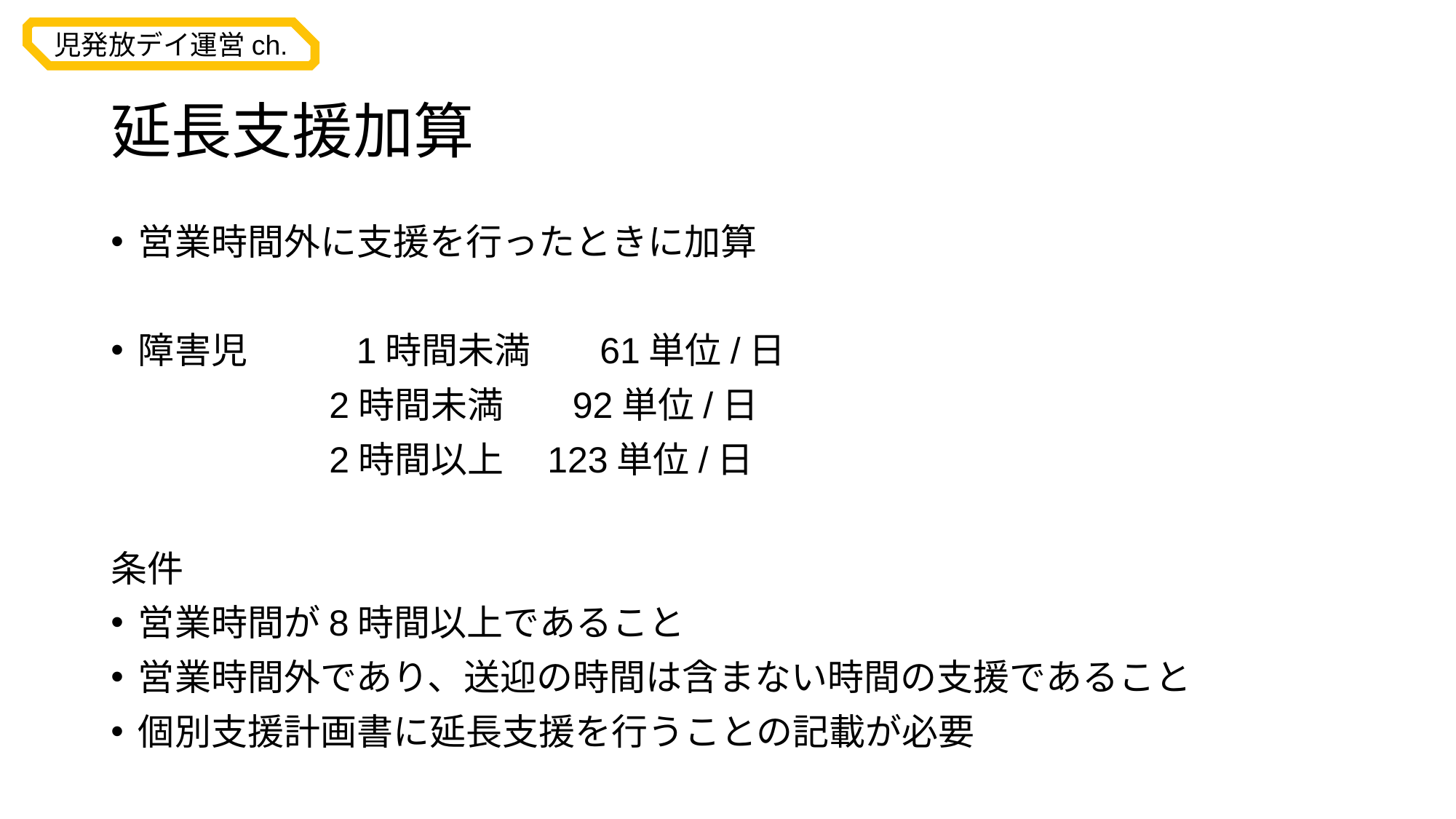

# 延長支援加算
営業時間外に支援を行ったときに加算

障害児	1時間未満	  61単位/日
		2時間未満	  92単位/日
		2時間以上	123単位/日

条件
営業時間が8時間以上であること
営業時間外であり、送迎の時間は含まない時間の支援であること
個別支援計画書に延長支援を行うことの記載が必要